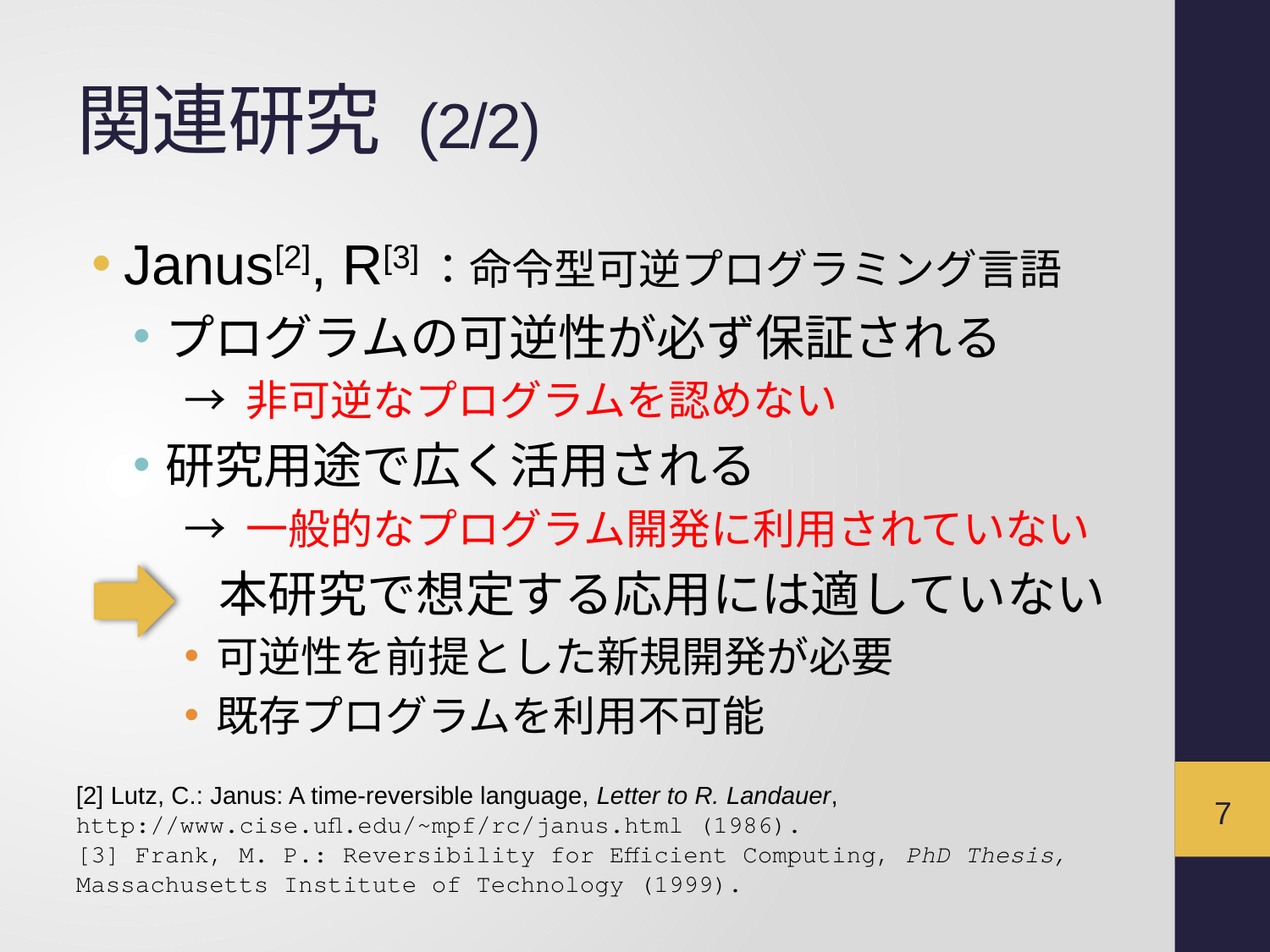

# 関連研究 (2/2)
Janus[2], R[3]：命令型可逆プログラミング言語
プログラムの可逆性が必ず保証される
→ 非可逆なプログラムを認めない
研究用途で広く活用される
→ 一般的なプログラム開発に利用されていない
　	本研究で想定する応用には適していない
可逆性を前提とした新規開発が必要
既存プログラムを利用不可能

[2] Lutz, C.: Janus: A time-reversible language, Letter to R. Landauer,
http://www.cise.ufl.edu/~mpf/rc/janus.html (1986).
[3] Frank, M. P.: Reversibility for Efficient Computing, PhD Thesis,
Massachusetts Institute of Technology (1999).
7